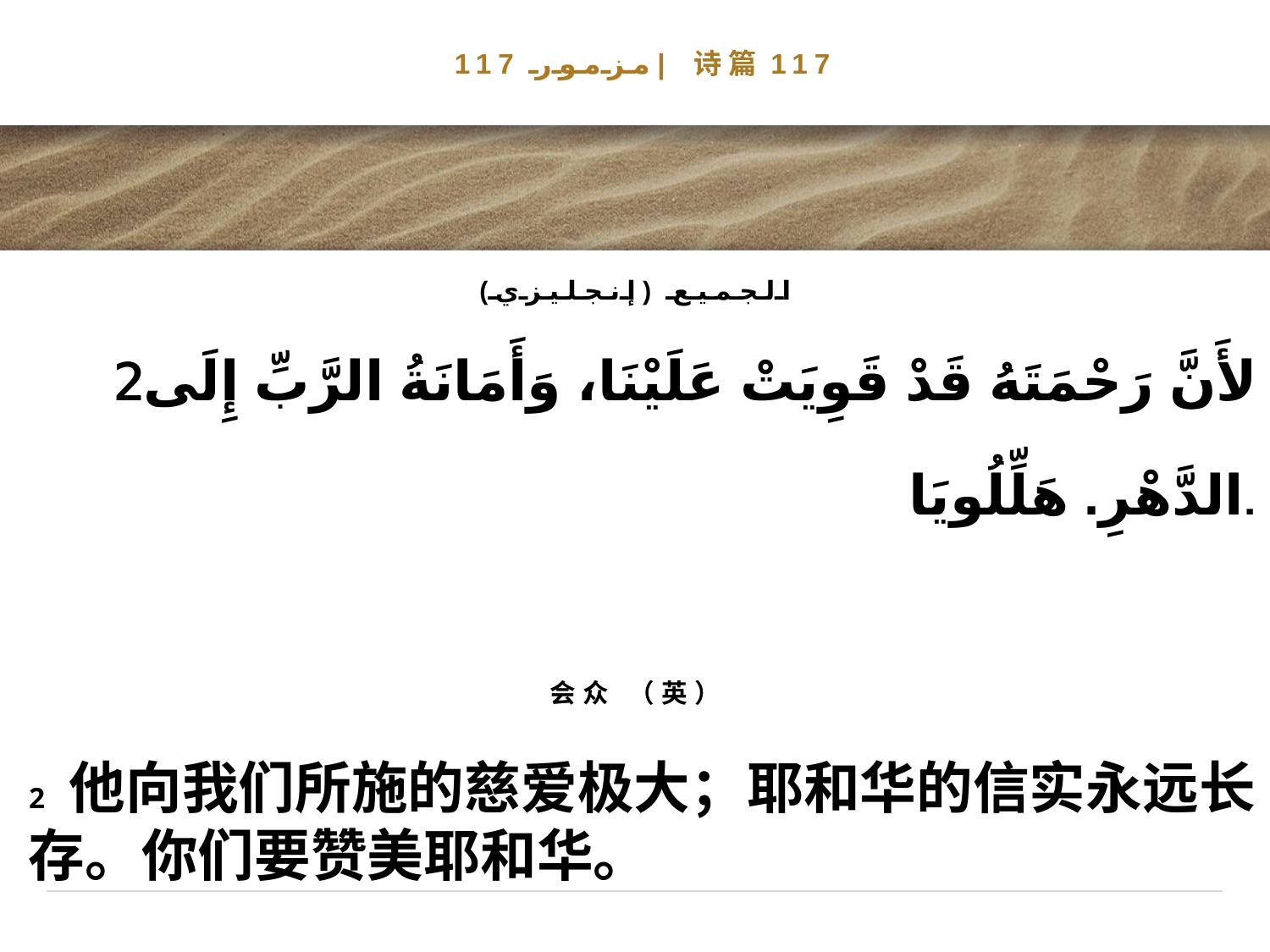

# مزمور 117| 诗篇117
الجميع (إنجليزي)
 2لأَنَّ رَحْمَتَهُ قَدْ قَوِيَتْ عَلَيْنَا، وَأَمَانَةُ الرَّبِّ إِلَى الدَّهْرِ. هَلِّلُويَا.
会众 （英）
2 他向我们所施的慈爱极大；耶和华的信实永远长存。你们要赞美耶和华。